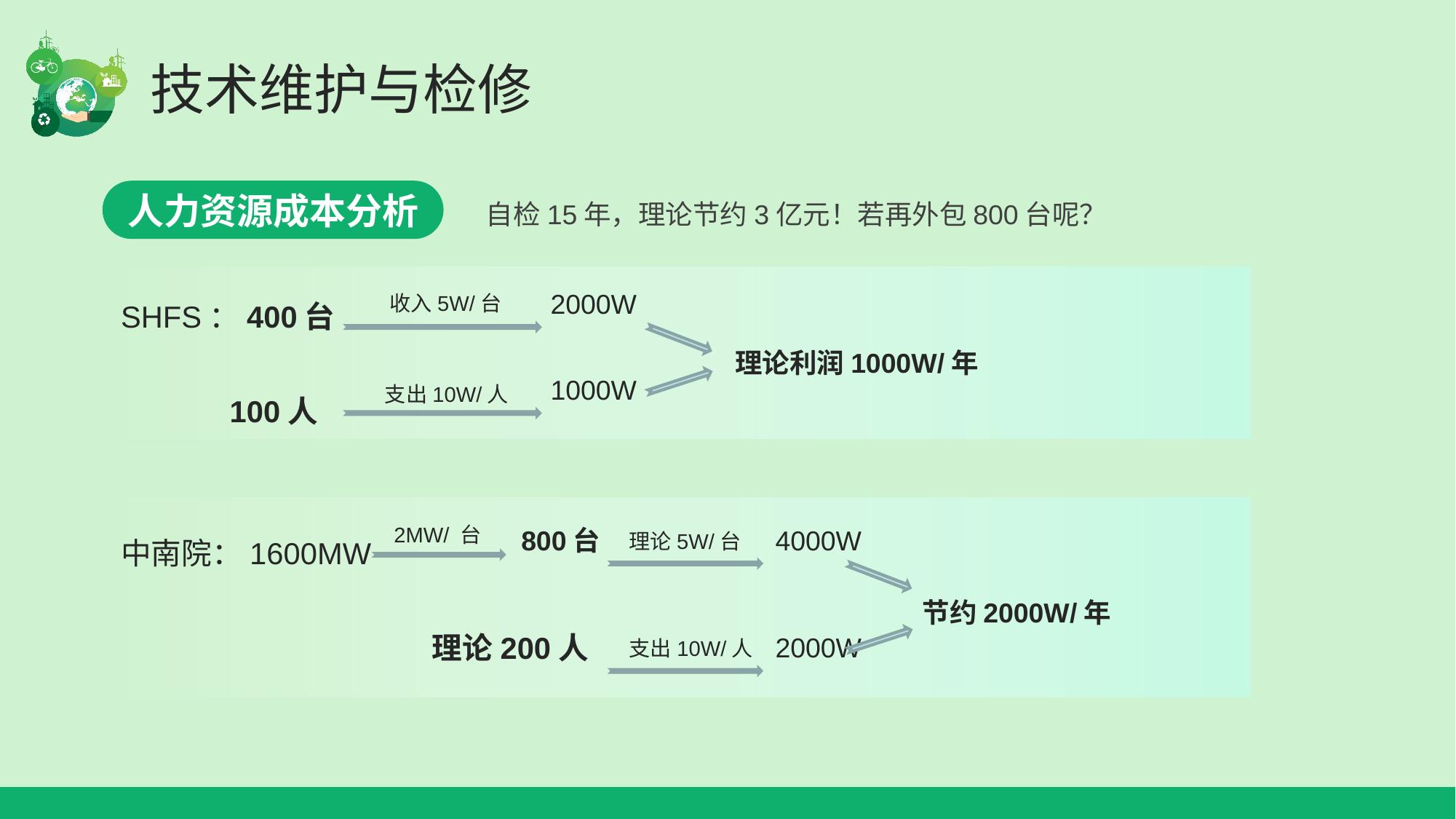

人力资源成本分析
自检15年，理论节约3亿元！若再外包800台呢？

SHFS：400台

             100人
2000W
收入5W/台

理论利润1000W/年
1000W
支出10W/人

2MW/ 台
中南院：1600MW

                                            理论200人
800台
4000W
理论5W/台

节约2000W/年
2000W
支出10W/人